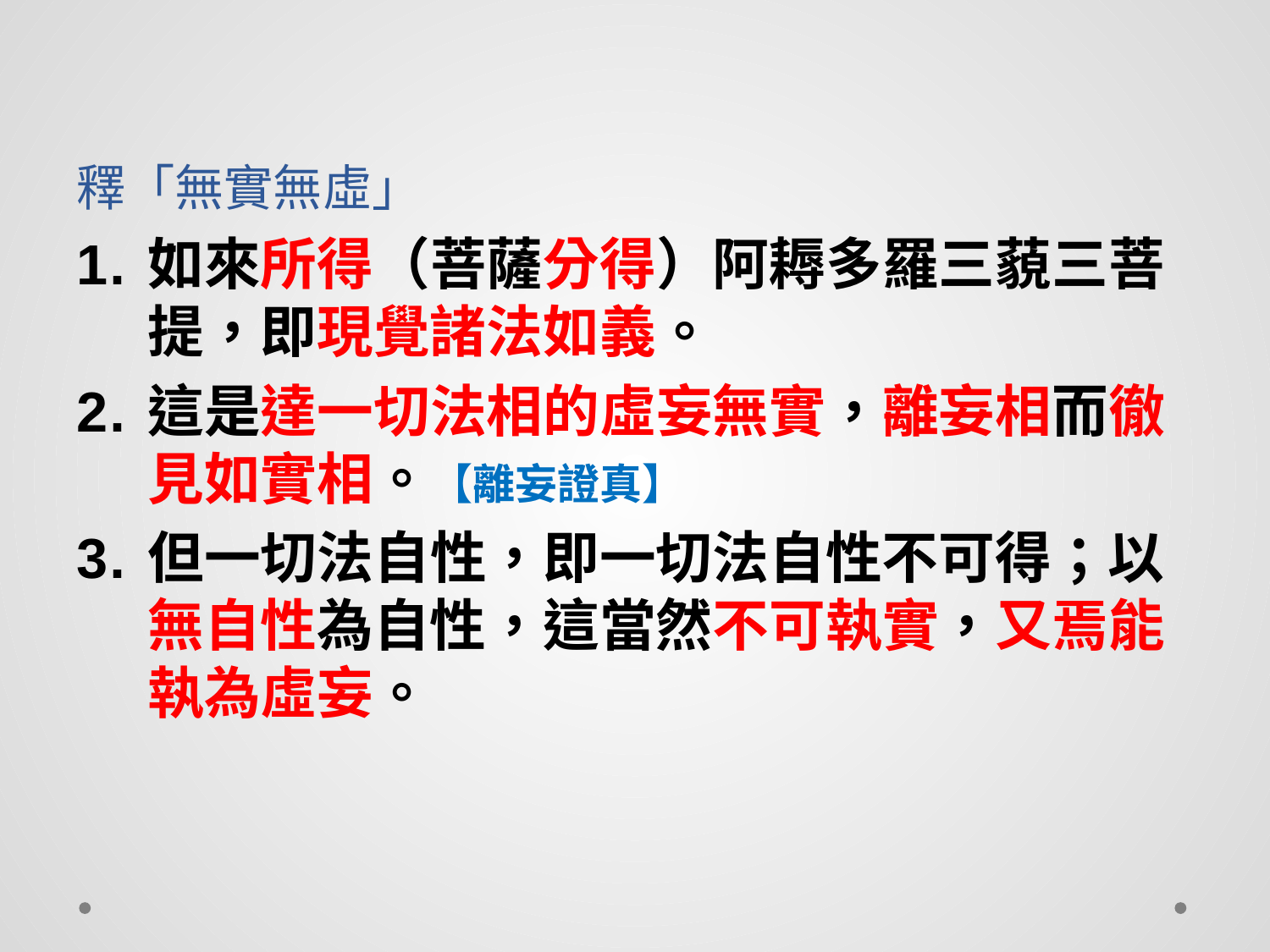

# 釋「無實無虛」
如來所得（菩薩分得）阿耨多羅三藐三菩提，即現覺諸法如義。
這是達一切法相的虛妄無實，離妄相而徹見如實相。【離妄證真】
但一切法自性，即一切法自性不可得；以無自性為自性，這當然不可執實，又焉能執為虛妄。